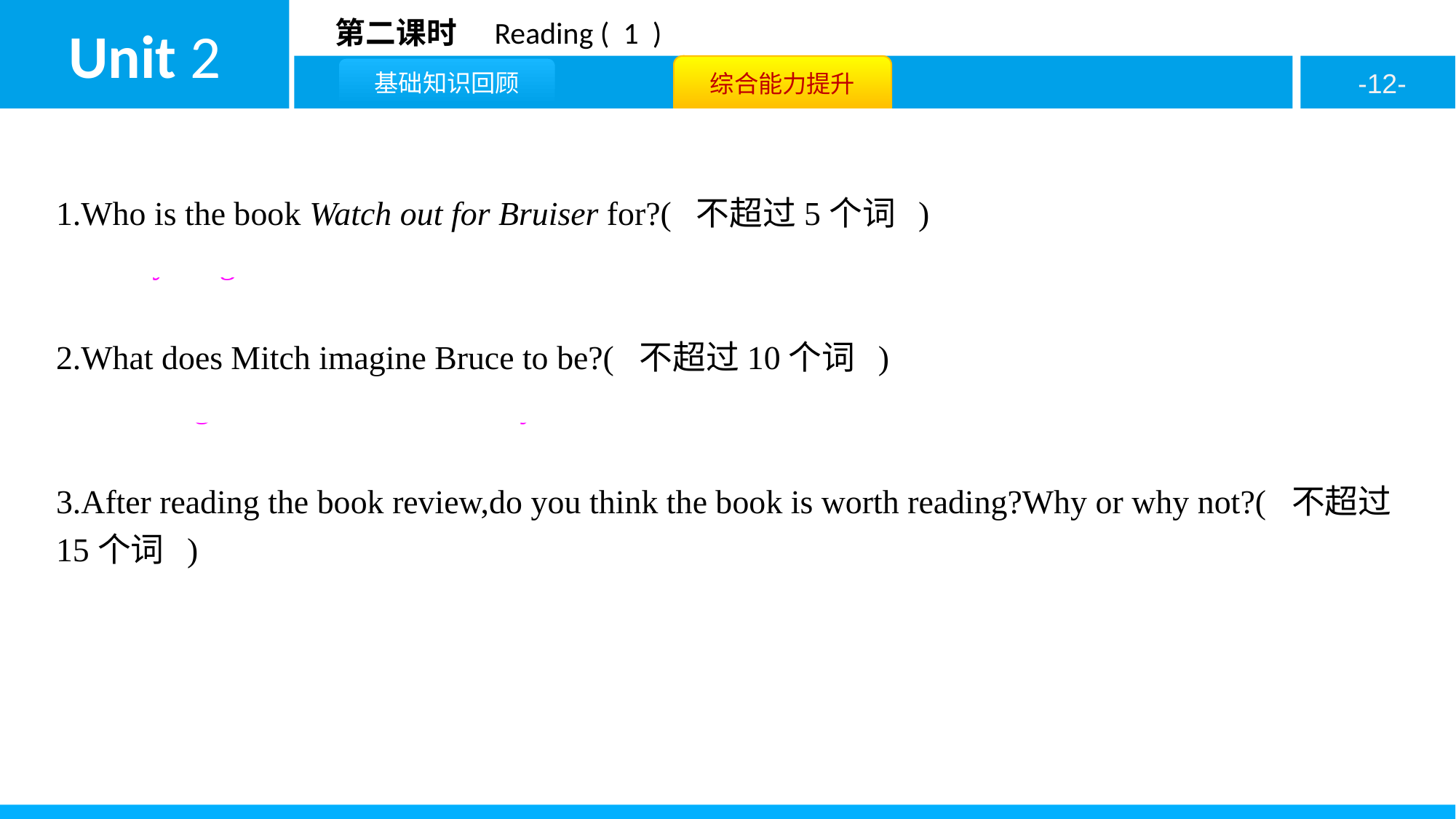

1.Who is the book Watch out for Bruiser for?(  不超过5个词  )
It’s for young readers.

2.What does Mitch imagine Bruce to be?(  不超过10个词  )
Mitch imagines him to be a bad boy.

3.After reading the book review,do you think the book is worth reading?Why or why not?(  不超过15个词  )
Yes.Because it tells me how to face the fears./No.Because the colour of the printing is bad for my eyes.